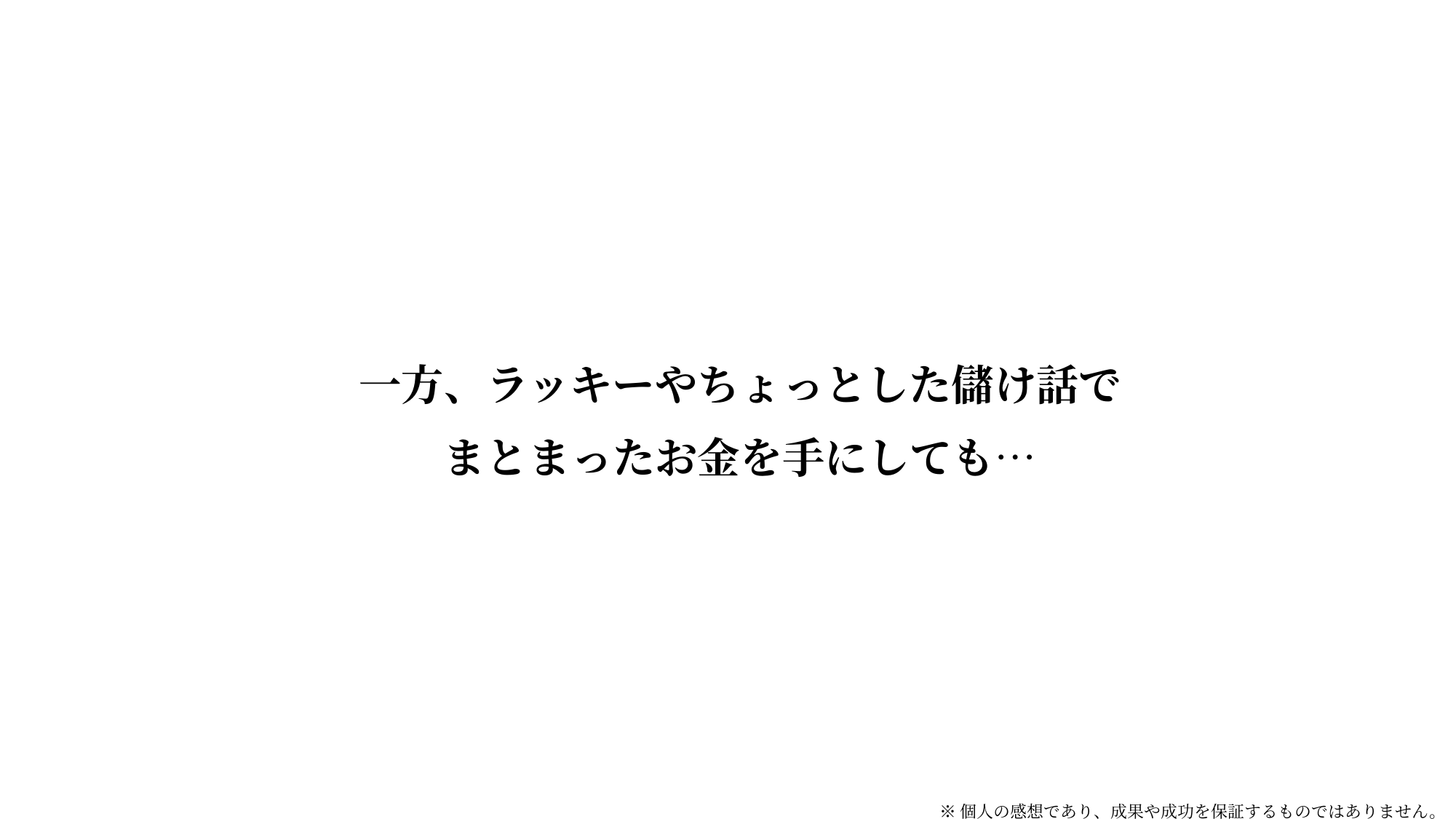

一方、ラッキーやちょっとした儲け話で
まとまったお金を手にしても…
※個人の感想であり、成果や成功を保証するものではありません。